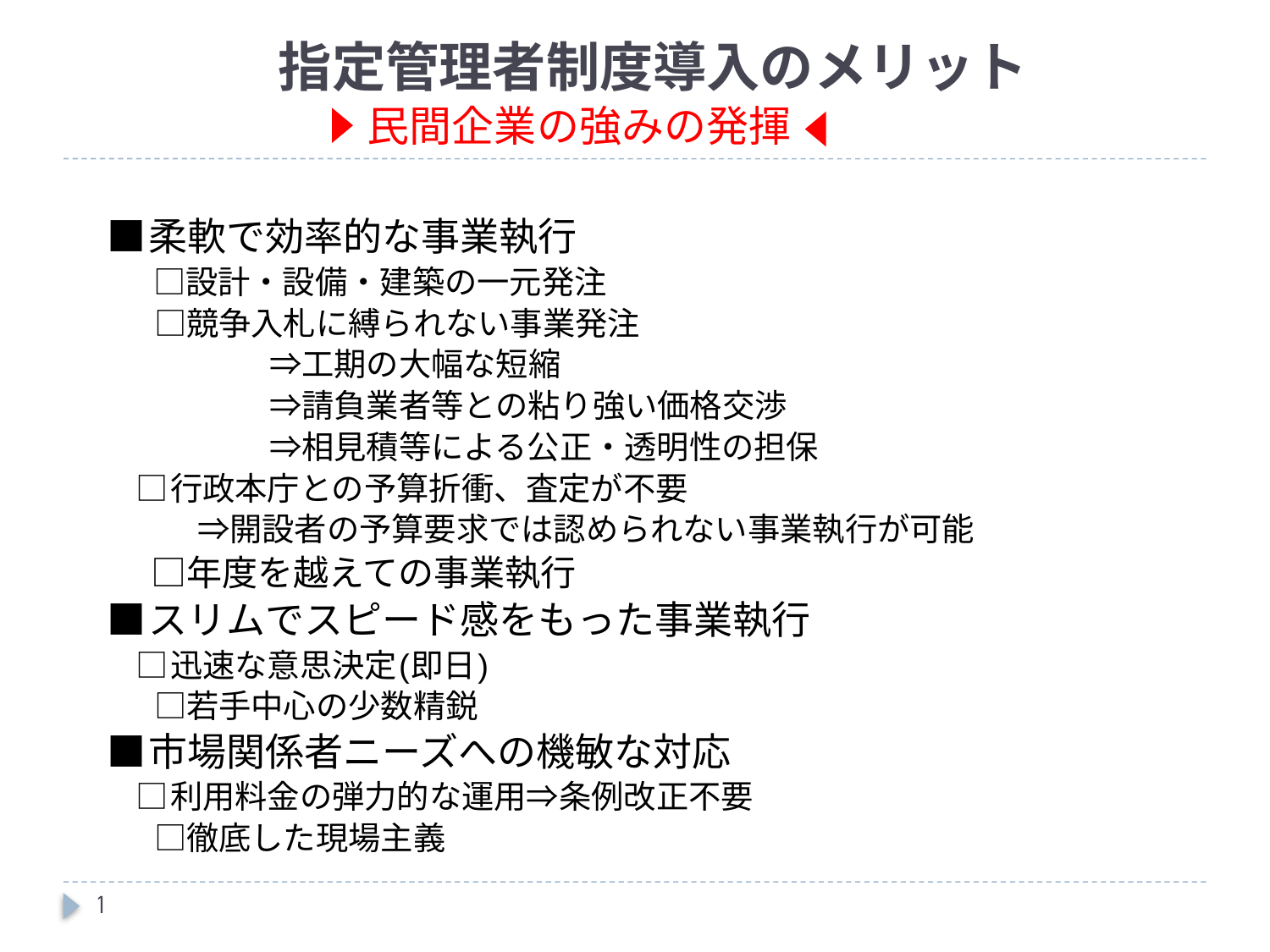

# 指定管理者制度導入のメリット
民間企業の強みの発揮

■柔軟で効率的な事業執行
  　　   □設計・設備・建築の一元発注
　  □競争入札に縛られない事業発注
　　　　　⇒工期の大幅な短縮
　　　　　⇒請負業者等との粘り強い価格交渉
　　　　　⇒相見積等による公正・透明性の担保
    □行政本庁との予算折衝、査定が不要
　        ⇒開設者の予算要求では認められない事業執行が可能
　 □年度を越えての事業執行
■スリムでスピード感をもった事業執行
    □迅速な意思決定(即日)
　  □若手中心の少数精鋭
■市場関係者ニーズへの機敏な対応
    □利用料金の弾力的な運用⇒条例改正不要
　  □徹底した現場主義

1